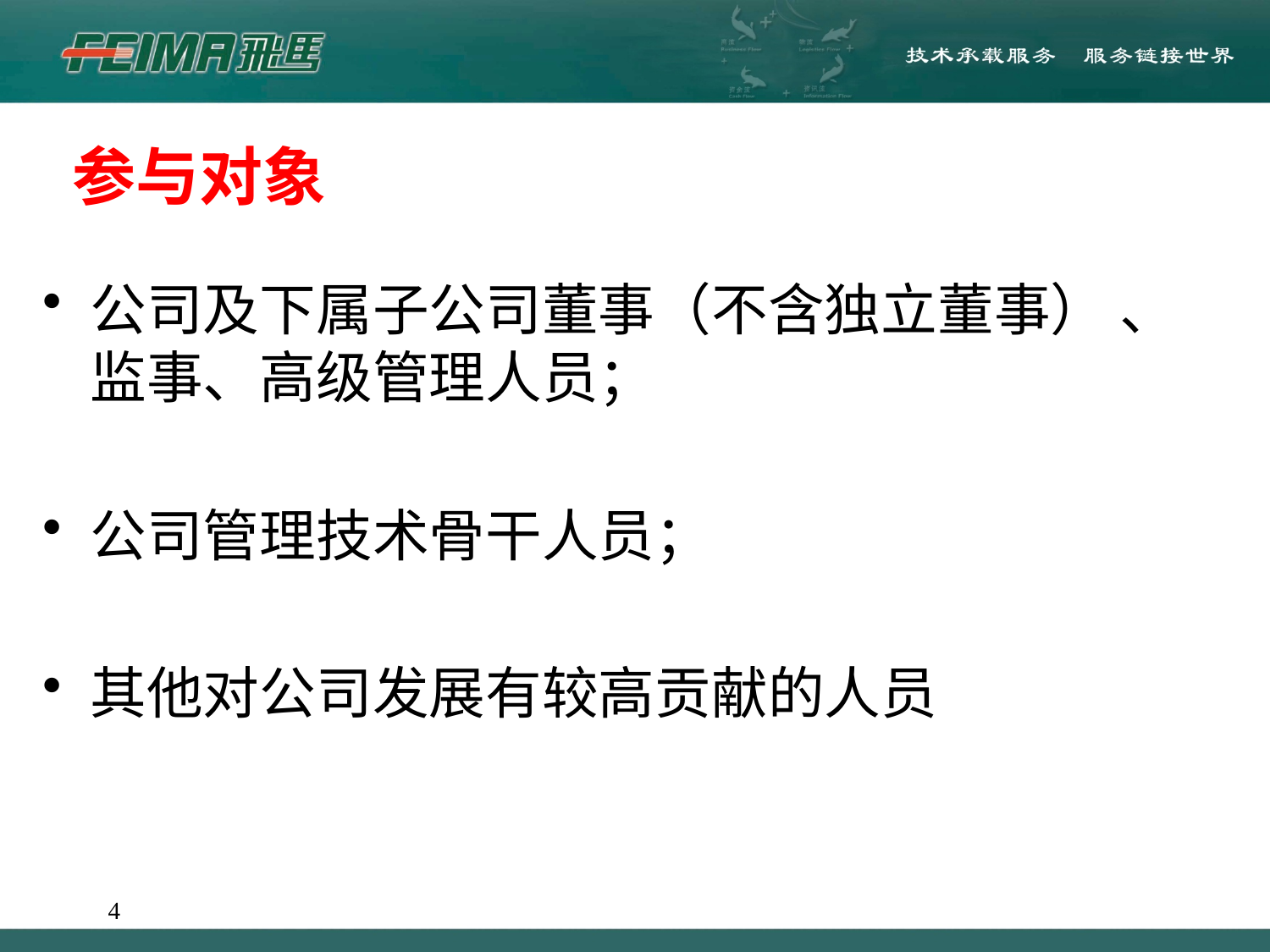

# 参与对象
公司及下属子公司董事（不含独立董事） 、监事、高级管理人员；

公司管理技术骨干人员；

其他对公司发展有较高贡献的人员

4